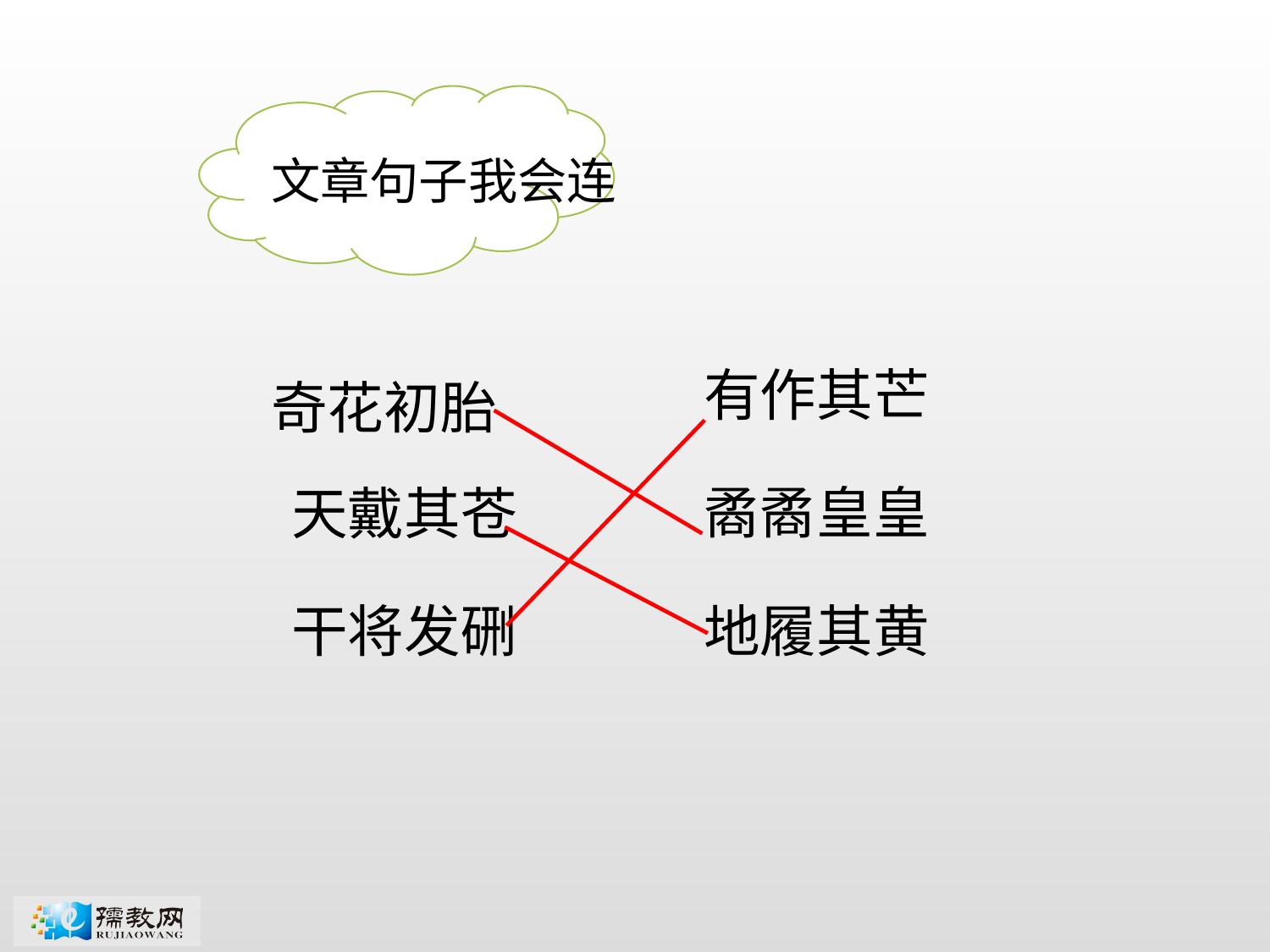

文章句子我会连
奇花初胎
有作其芒
矞矞皇皇
天戴其苍
干将发硎
地履其黄